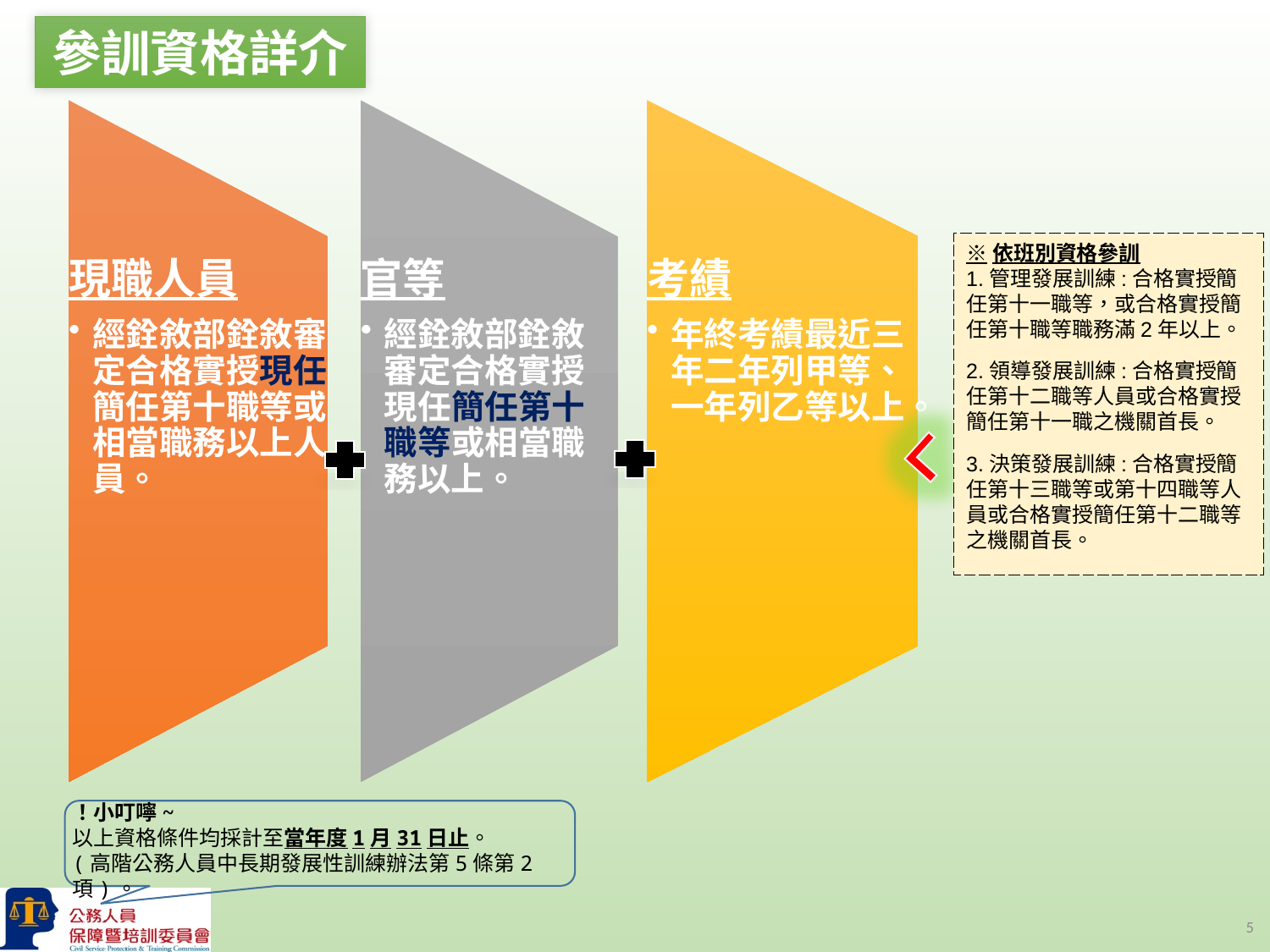

參訓資格詳介
現職人員
經銓敘部銓敘審定合格實授現任簡任第十職等或相當職務以上人員。
官等
經銓敘部銓敘審定合格實授現任簡任第十職等或相當職務以上。
考績
年終考績最近三年二年列甲等、一年列乙等以上。
※依班別資格參訓
1.管理發展訓練:合格實授簡任第十一職等，或合格實授簡任第十職等職務滿2年以上。

2.領導發展訓練:合格實授簡任第十二職等人員或合格實授簡任第十一職之機關首長。

3.決策發展訓練:合格實授簡任第十三職等或第十四職等人員或合格實授簡任第十二職等之機關首長。

！小叮嚀~
以上資格條件均採計至當年度1月31日止。
(高階公務人員中長期發展性訓練辦法第5條第2項)。

5